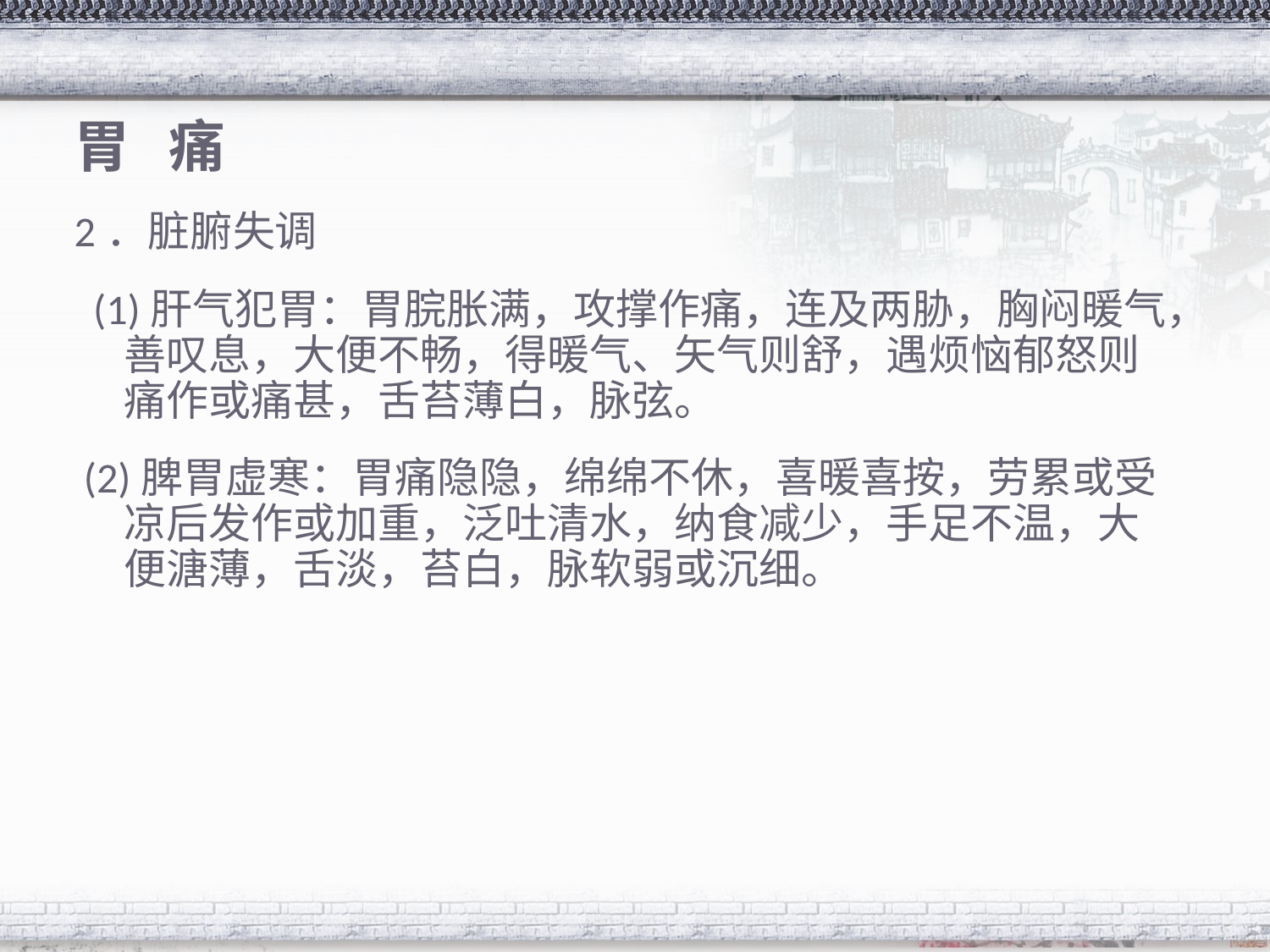

# 胃   痛
2．脏腑失调
  (1)肝气犯胃：胃脘胀满，攻撑作痛，连及两胁，胸闷暖气，善叹息，大便不畅，得暖气、矢气则舒，遇烦恼郁怒则痛作或痛甚，舌苔薄白，脉弦。
 (2)脾胃虚寒：胃痛隐隐，绵绵不休，喜暖喜按，劳累或受凉后发作或加重，泛吐清水，纳食减少，手足不温，大便溏薄，舌淡，苔白，脉软弱或沉细。